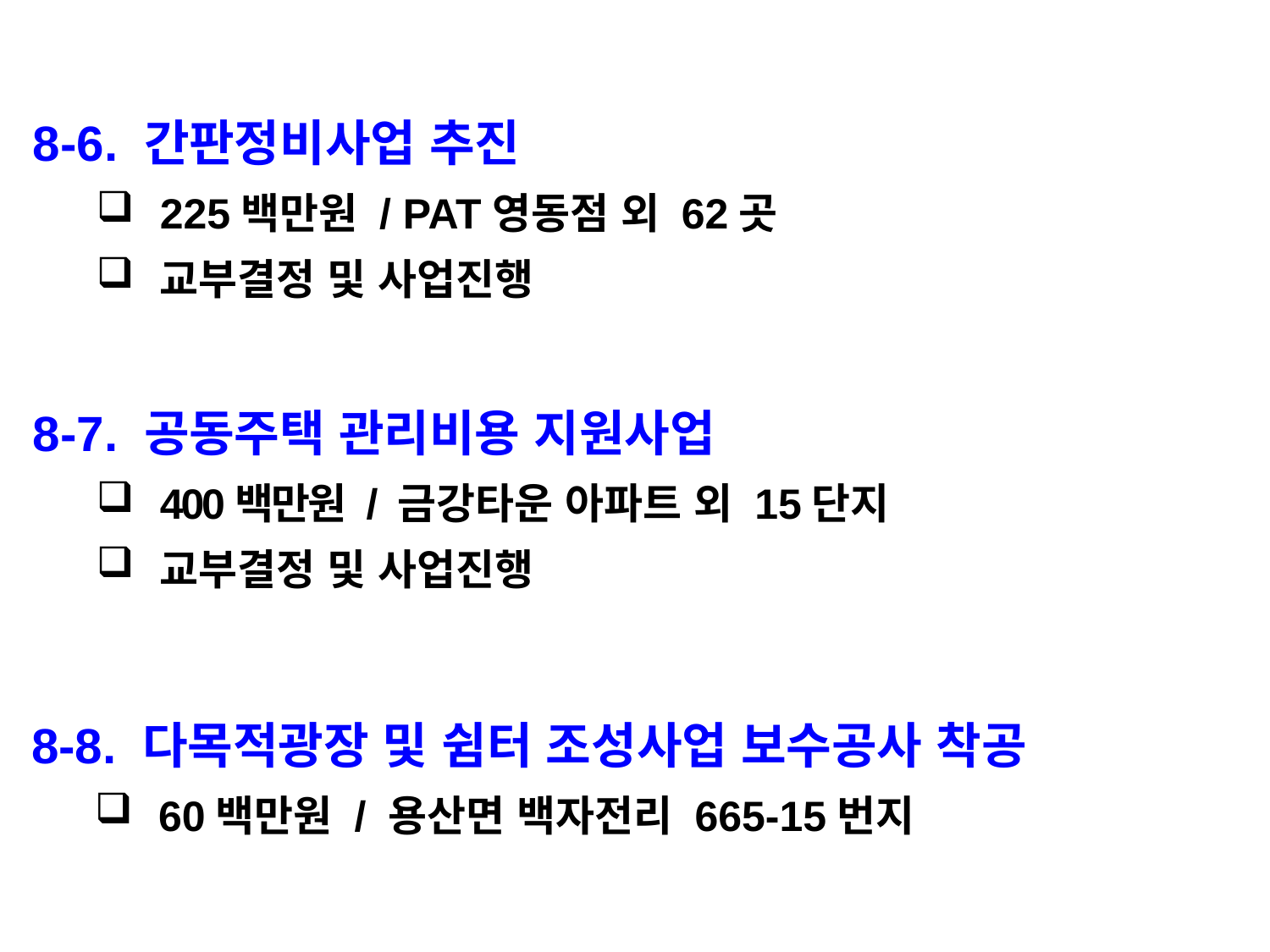

8-6. 간판정비사업 추진
225백만원 / PAT영동점 외 62곳
교부결정 및 사업진행
8-7. 공동주택 관리비용 지원사업
400백만원 / 금강타운 아파트 외 15단지
교부결정 및 사업진행

8-8. 다목적광장 및 쉼터 조성사업 보수공사 착공
60백만원 / 용산면 백자전리 665-15번지